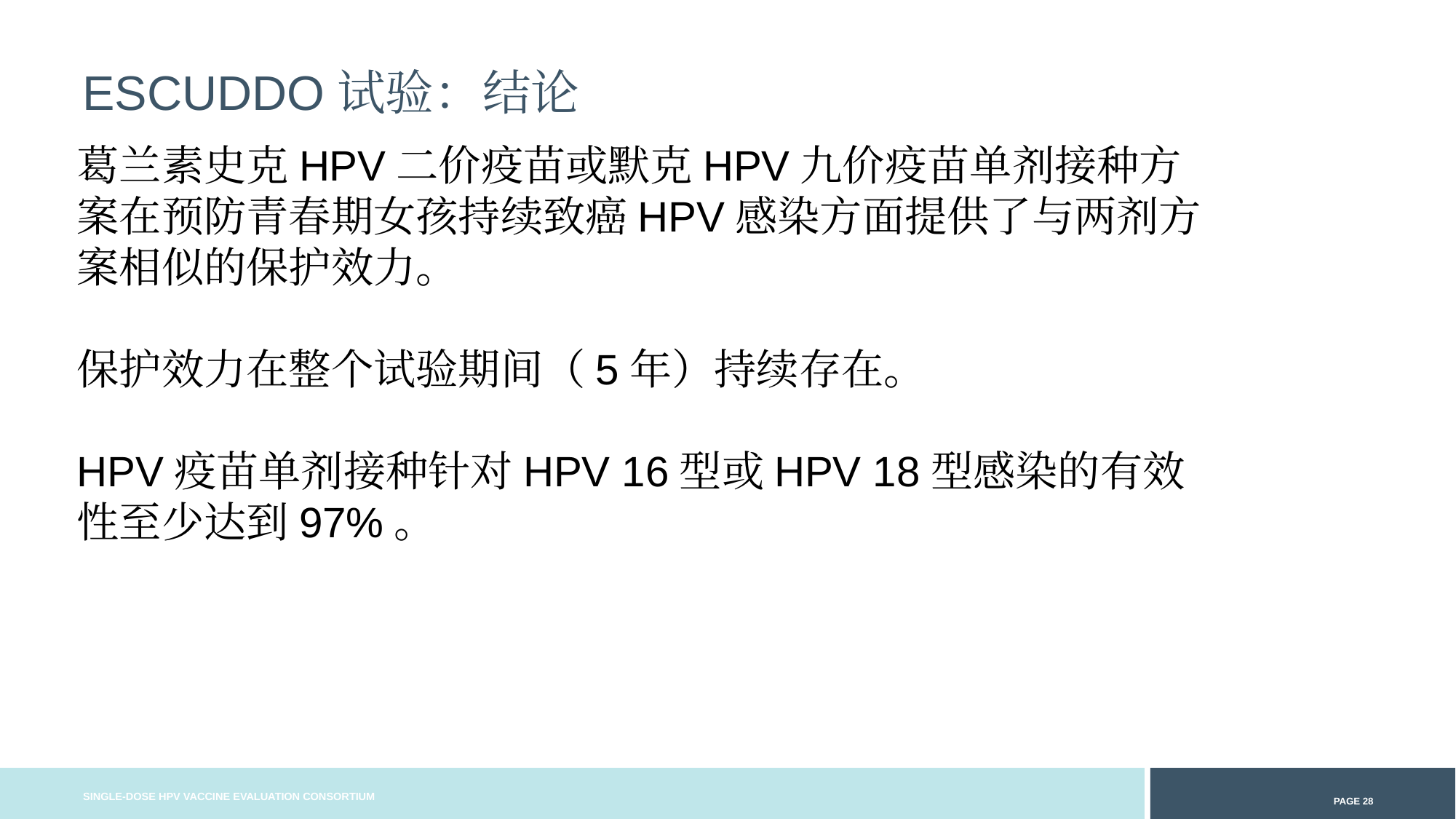

ESCUDDO试验：结论
葛兰素史克HPV二价疫苗或默克HPV九价疫苗单剂接种方案在预防青春期女孩持续致癌HPV感染方面提供了与两剂方案相似的保护效力。

保护效力在整个试验期间（5年）持续存在。

HPV疫苗单剂接种针对HPV 16型或HPV 18型感染的有效性至少达到97%。